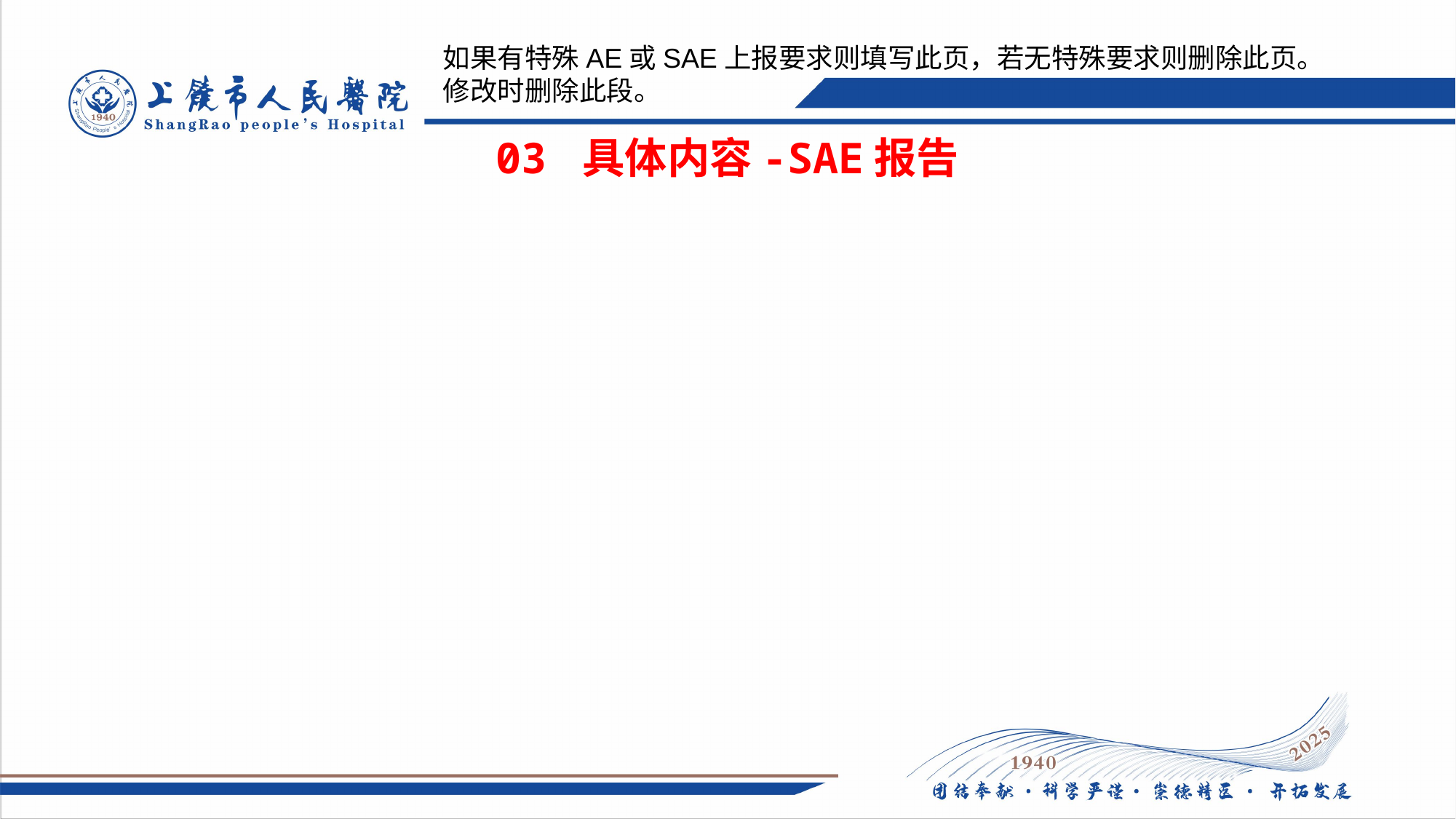

如果有特殊AE或SAE上报要求则填写此页，若无特殊要求则删除此页。修改时删除此段。
03 具体内容-SAE报告